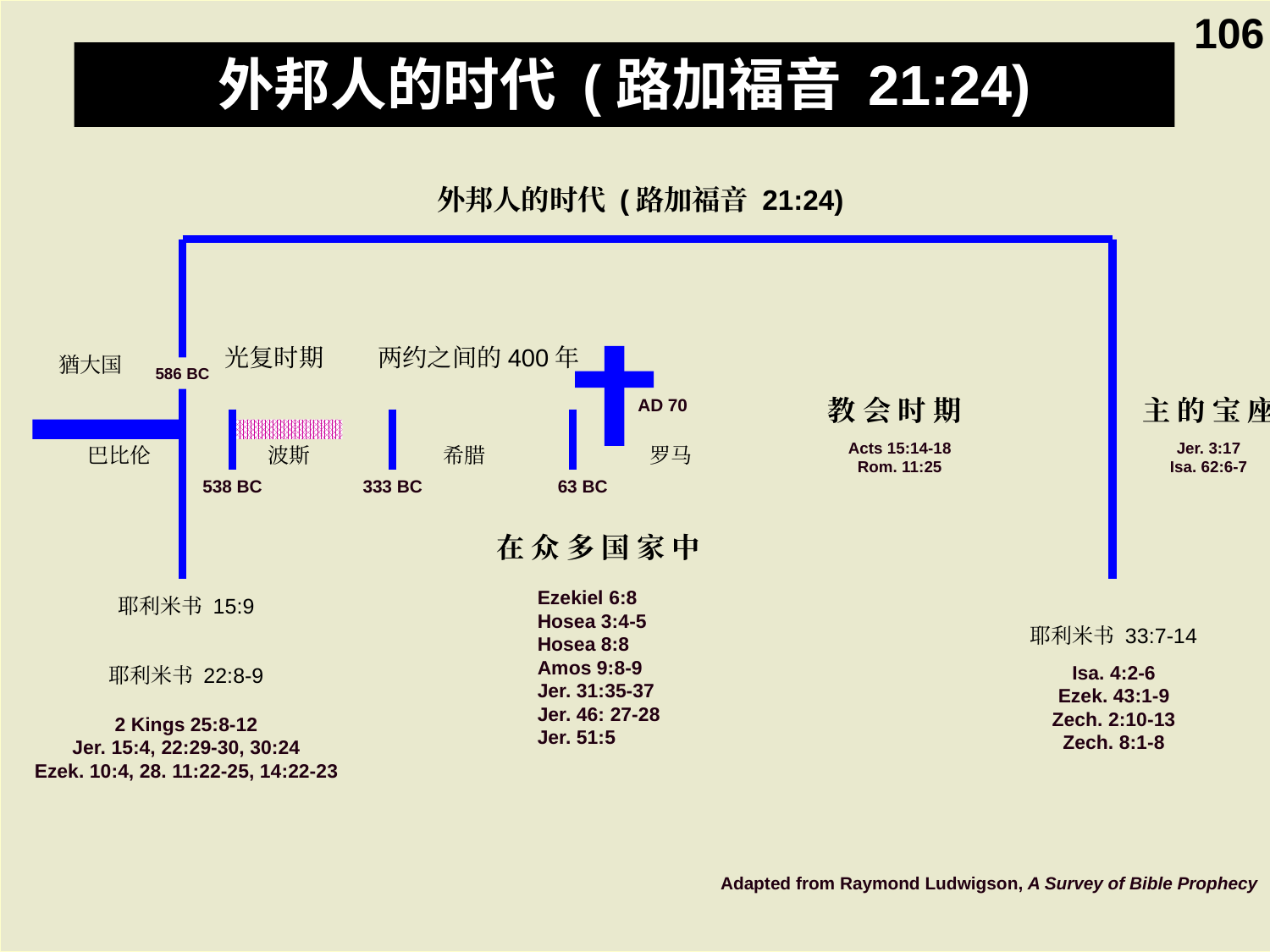

106
外邦人的时代 (路加福音 21:24)
外邦人的时代 (路加福音 21:24)
光复时期
两约之间的400年
猶大国

586 BC
主 的 宝 座
教 会 时 期
AD 70

Acts 15:14-18
Rom. 11:25
Jer. 3:17
Isa. 62:6-7
巴比伦
波斯
希腊
罗马
538 BC
333 BC
63 BC
在 众 多 国 家 中
Ezekiel 6:8
Hosea 3:4-5
Hosea 8:8
Amos 9:8-9
Jer. 31:35-37
Jer. 46: 27-28
Jer. 51:5
耶利米书 15:9
耶利米书 33:7-14
Isa. 4:2-6
Ezek. 43:1-9
Zech. 2:10-13
Zech. 8:1-8
耶利米书 22:8-9
2 Kings 25:8-12
Jer. 15:4, 22:29-30, 30:24
Ezek. 10:4, 28. 11:22-25, 14:22-23
Adapted from Raymond Ludwigson, A Survey of Bible Prophecy